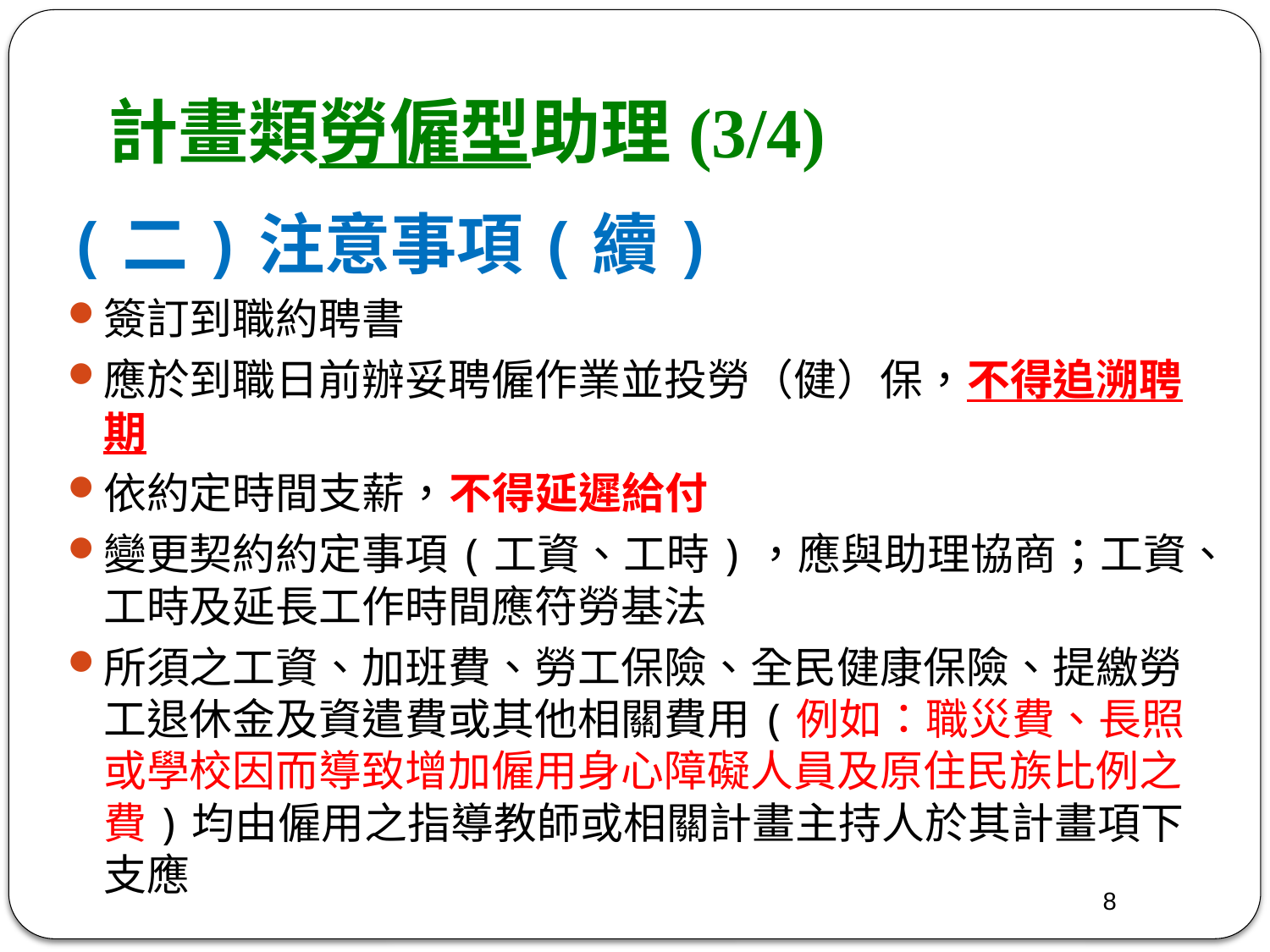

# 計畫類勞僱型助理(3/4)
(二)注意事項(續)
簽訂到職約聘書
應於到職日前辦妥聘僱作業並投勞（健）保，不得追溯聘期
依約定時間支薪，不得延遲給付
變更契約約定事項(工資、工時)，應與助理協商；工資、工時及延長工作時間應符勞基法
所須之工資、加班費、勞工保險、全民健康保險、提繳勞工退休金及資遣費或其他相關費用(例如：職災費、長照或學校因而導致增加僱用身心障礙人員及原住民族比例之費)均由僱用之指導教師或相關計畫主持人於其計畫項下支應

8